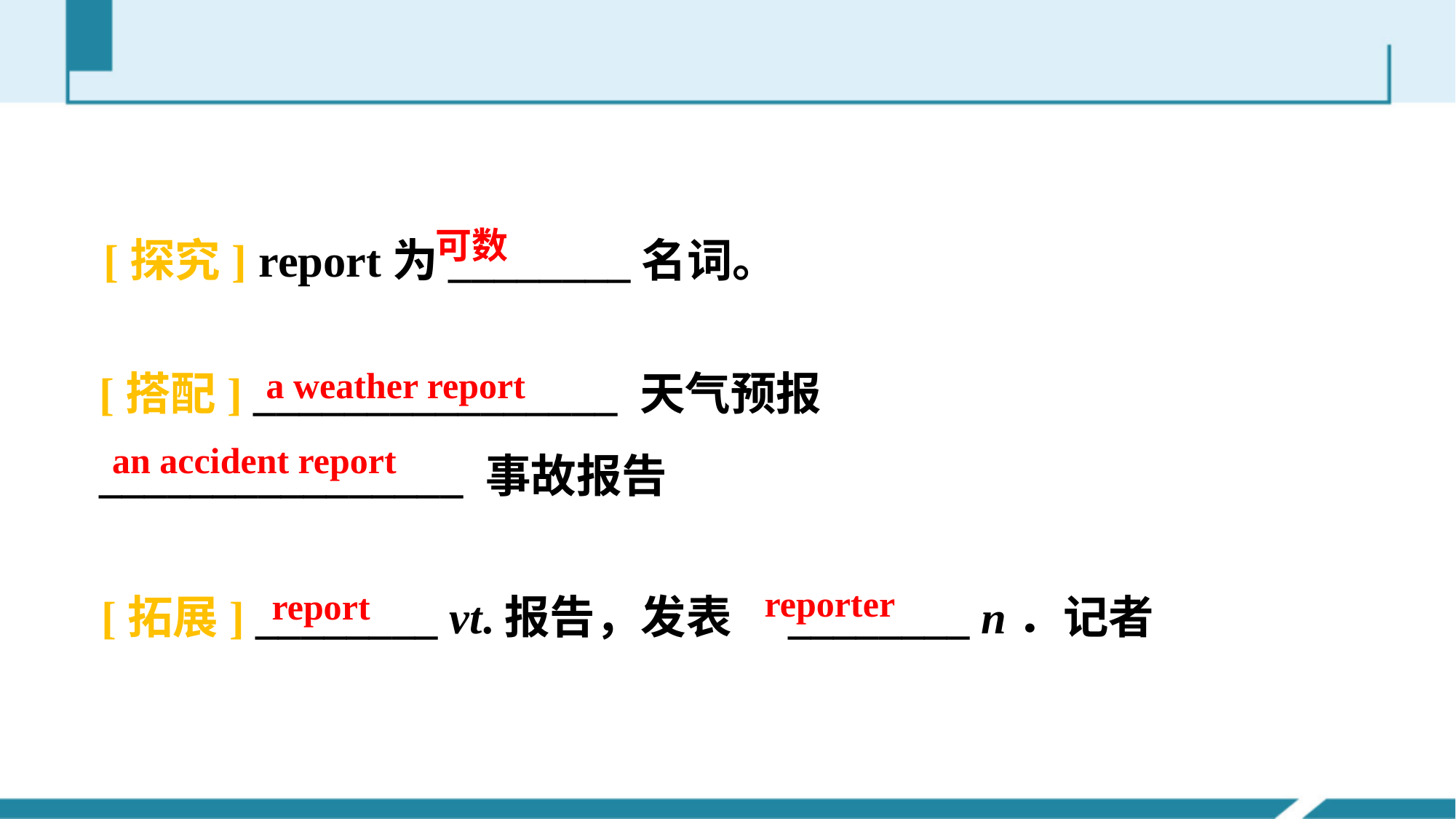

[探究] report为________名词。
可数
[搭配] ________________ 天气预报
________________ 事故报告
a weather report
an accident report
[拓展] ________ vt.报告，发表　________ n．记者
reporter
report